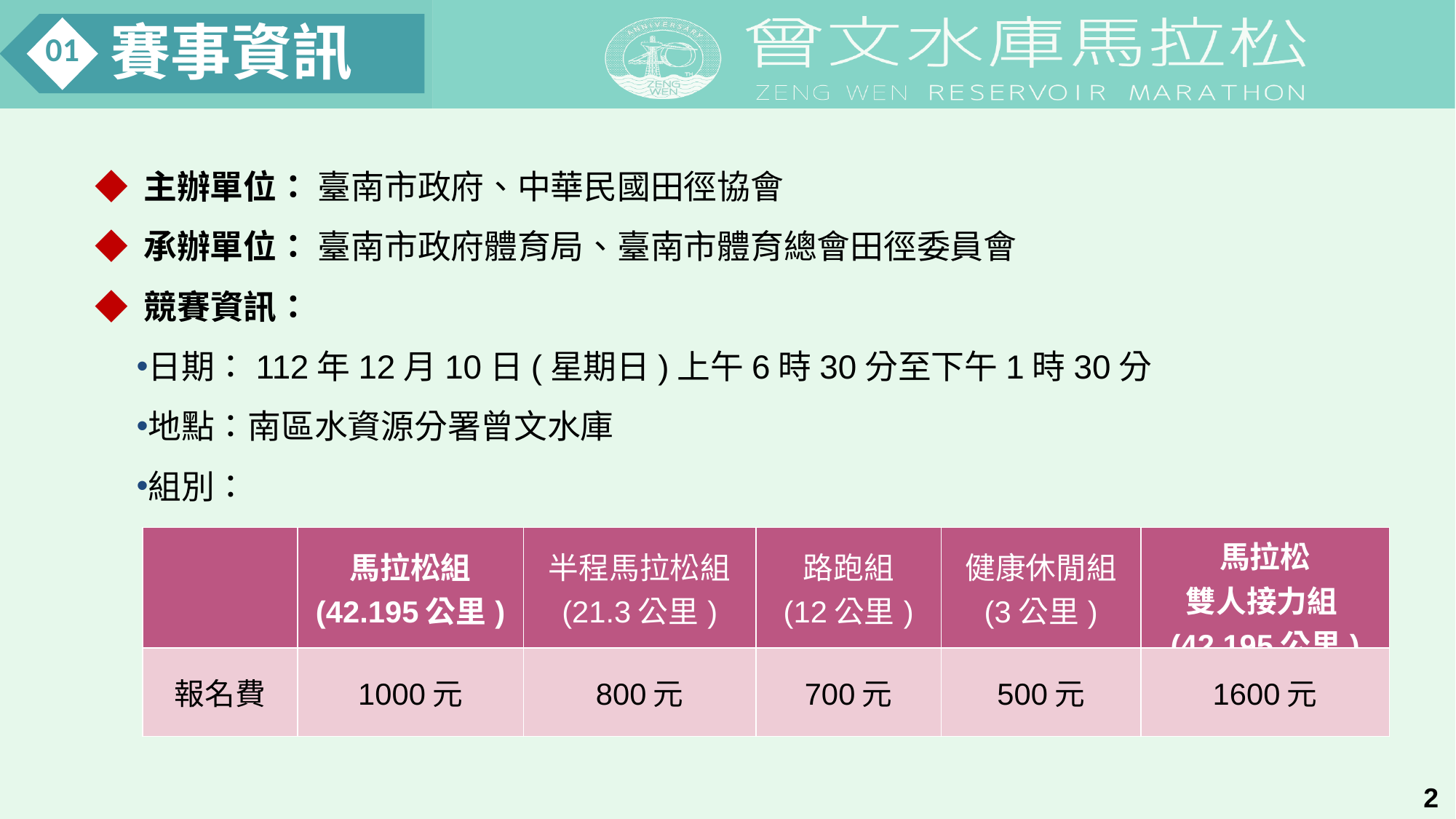

賽事資訊

01
◆ 主辦單位： 臺南市政府、中華民國田徑協會
◆ 承辦單位： 臺南市政府體育局、臺南市體育總會田徑委員會
◆ 競賽資訊：
日期：112年12月10日(星期日)上午6時30分至下午1時30分
地點：南區水資源分署曾文水庫
組別：
|  | 馬拉松組 (42.195公里) | 半程馬拉松組 (21.3公里) | 路跑組 (12公里) | 健康休閒組 (3公里) | 馬拉松 雙人接力組  (42.195公里) |
| --- | --- | --- | --- | --- | --- |
| 報名費 | 1000元 | 800元 | 700元 | 500元 | 1600元 |
2